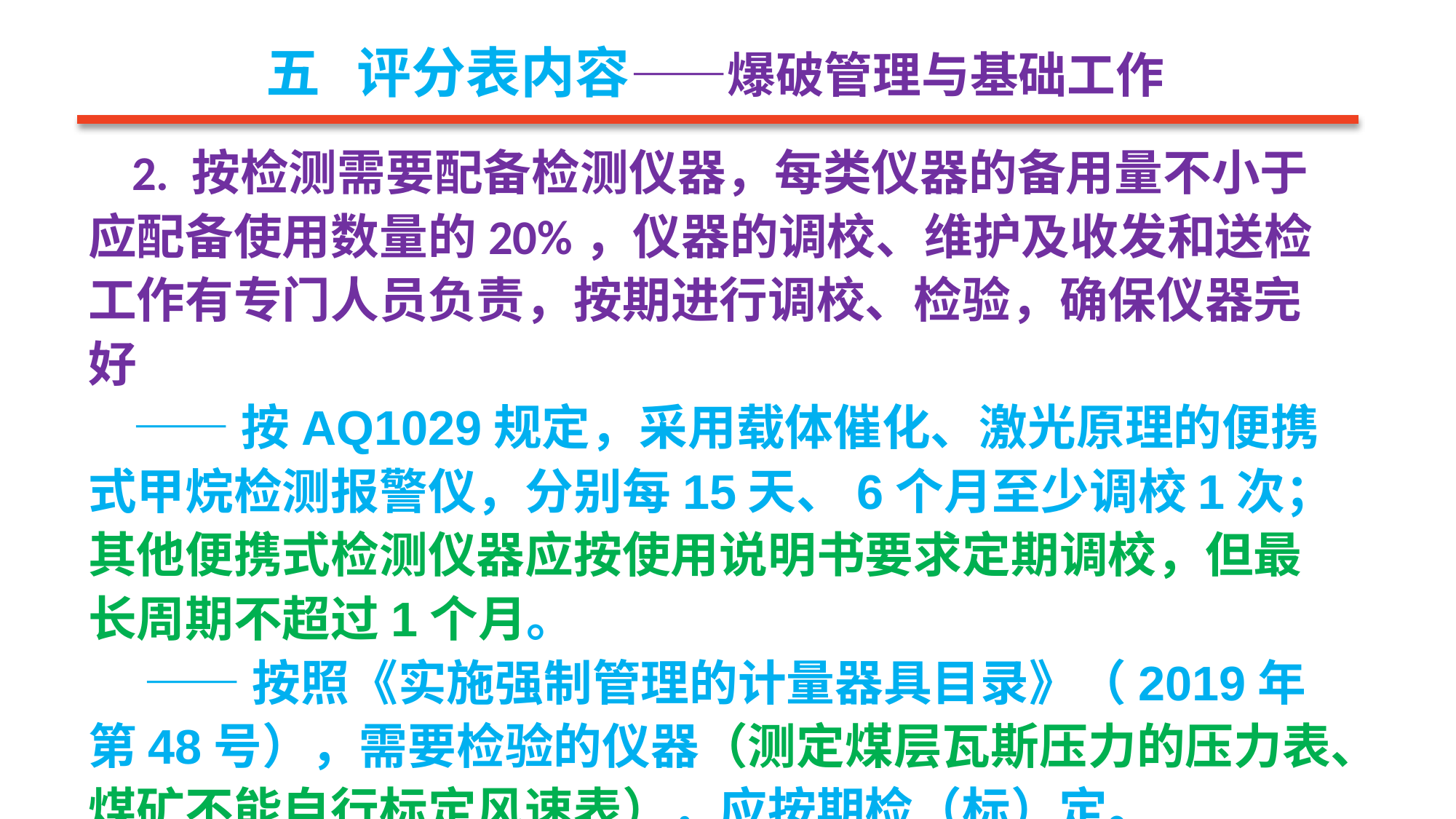

五   评分表内容——爆破管理与基础工作
    2. 按检测需要配备检测仪器，每类仪器的备用量不小于应配备使用数量的20%，仪器的调校、维护及收发和送检工作有专门人员负责，按期进行调校、检验，确保仪器完好
    ——按AQ1029规定，采用载体催化、激光原理的便携式甲烷检测报警仪，分别每15天、6个月至少调校1次；其他便携式检测仪器应按使用说明书要求定期调校，但最长周期不超过1个月。
     ——按照《实施强制管理的计量器具目录》（2019年第48号），需要检验的仪器（测定煤层瓦斯压力的压力表、煤矿不能自行标定风速表），应按期检（标）定。